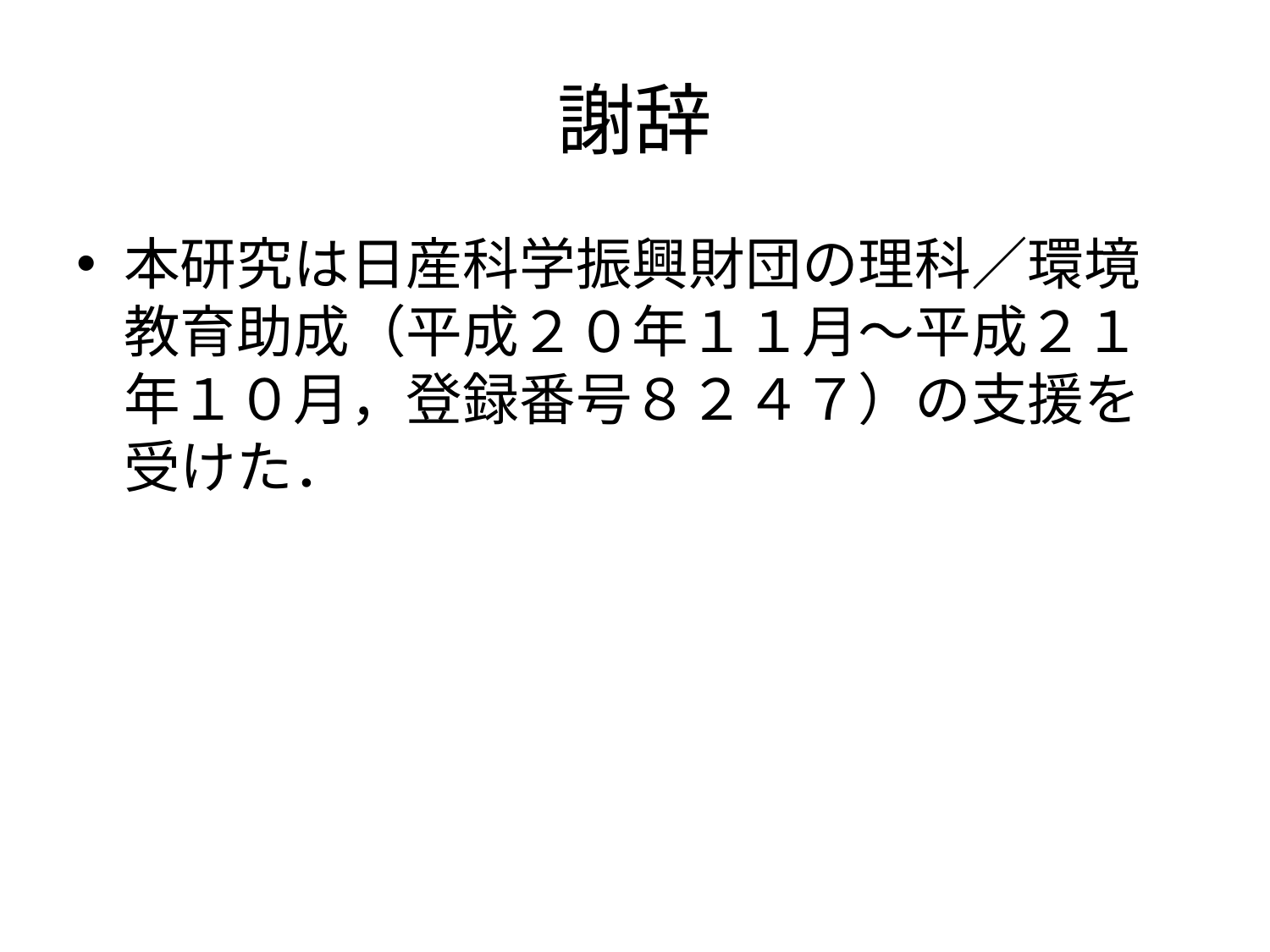

# 謝辞
本研究は日産科学振興財団の理科／環境教育助成（平成２０年１１月～平成２１年１０月，登録番号８２４７）の支援を受けた．